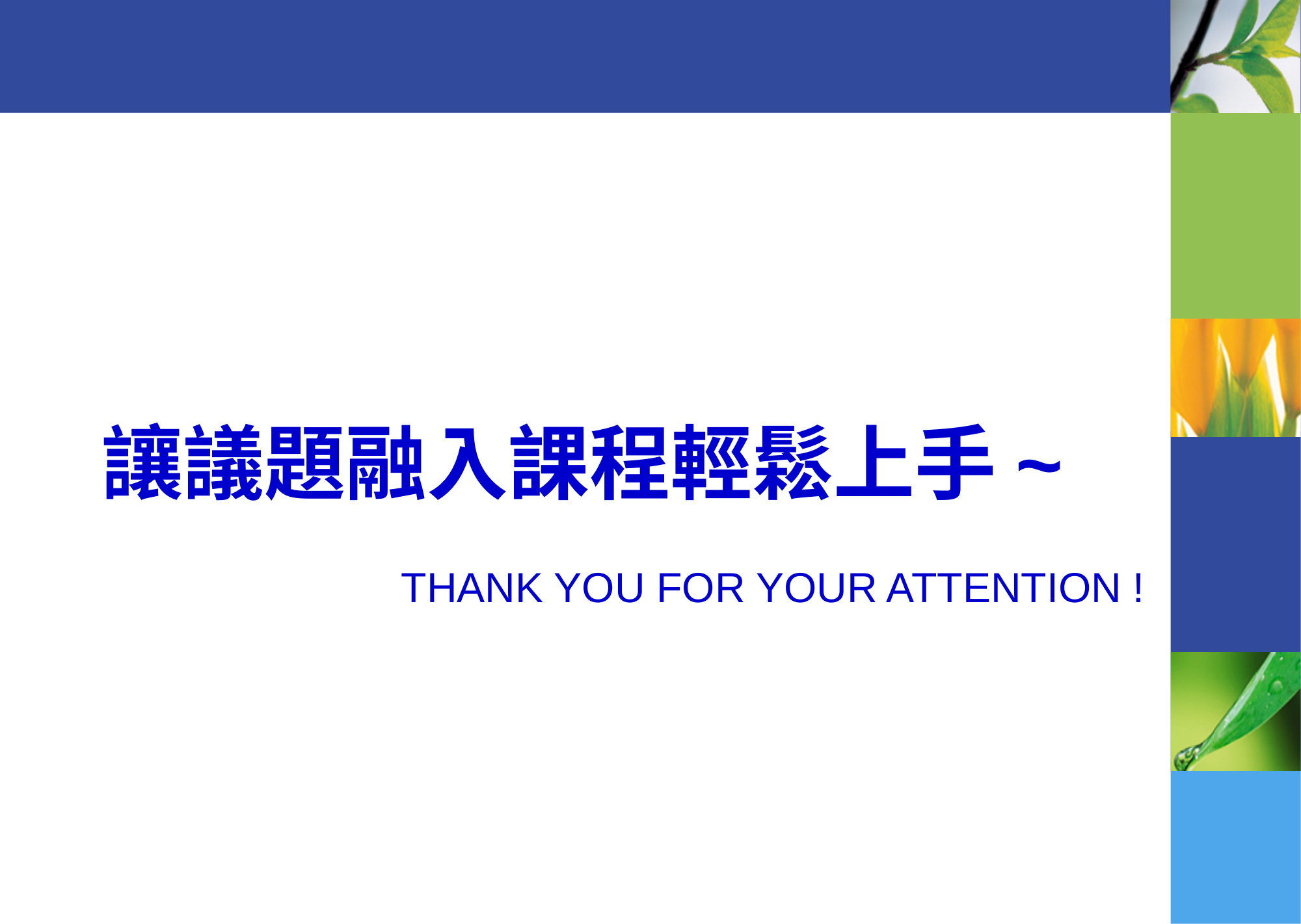

# 讓議題融入課程輕鬆上手~
THANK YOU FOR YOUR ATTENTION !